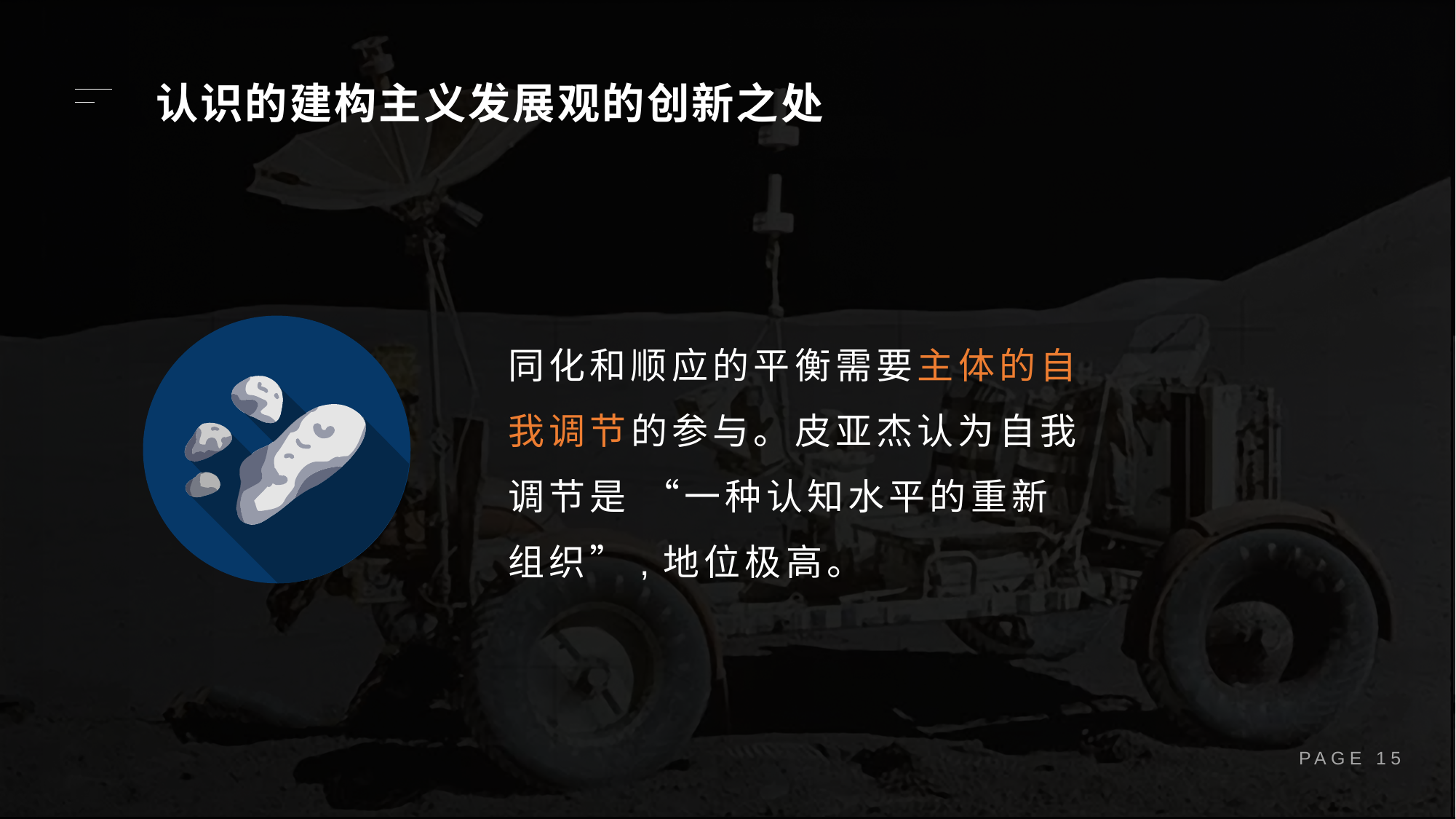

认识的建构主义发展观的创新之处

同化和顺应的平衡需要主体的自我调节的参与。皮亚杰认为自我调节是 “一种认知水平的重新组织”,地位极高。
PAGE 15